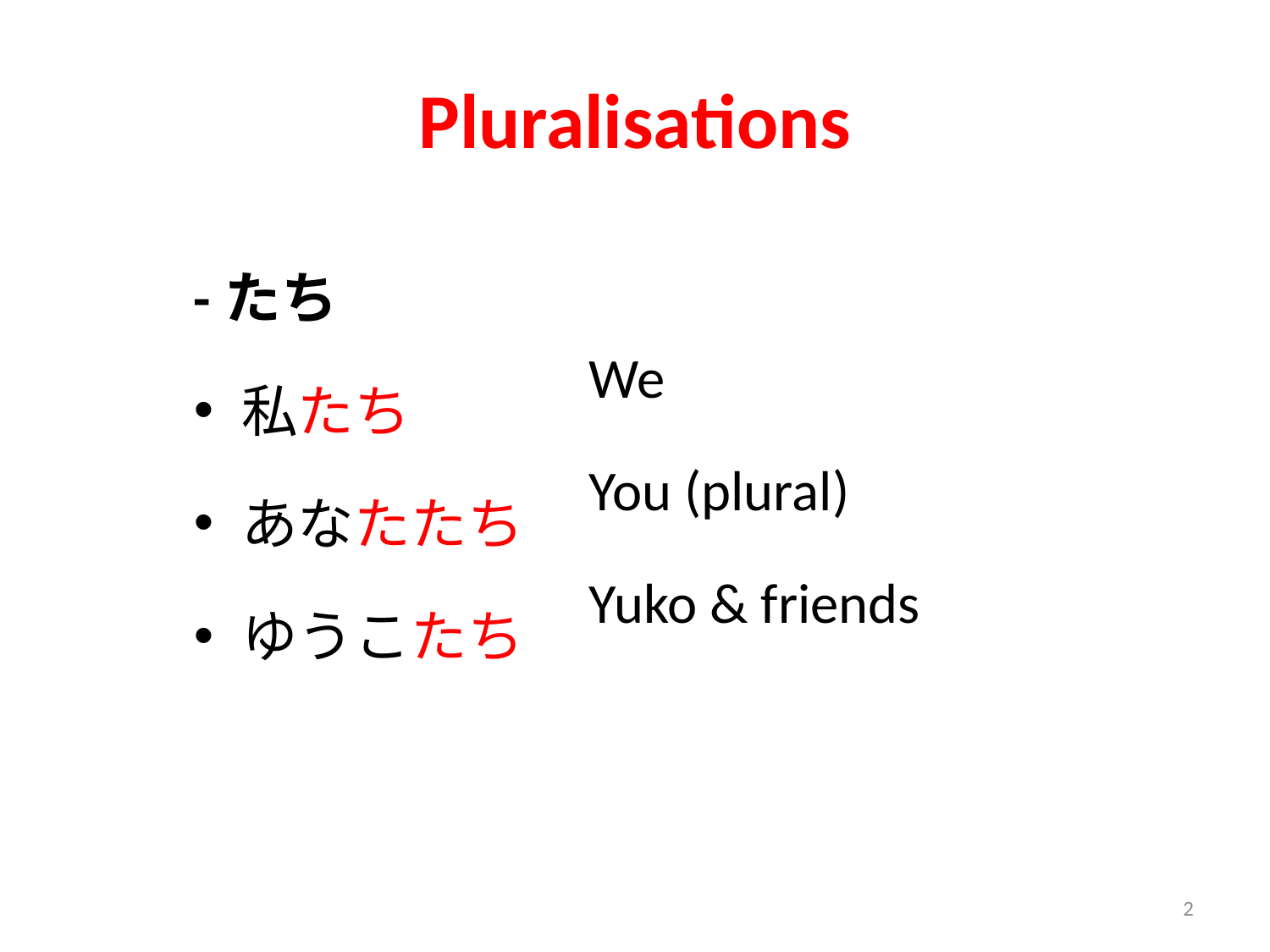

# Pluralisations

We
You (plural)
Yuko & friends
-たち
私たち
あなたたち
ゆうこたち

2